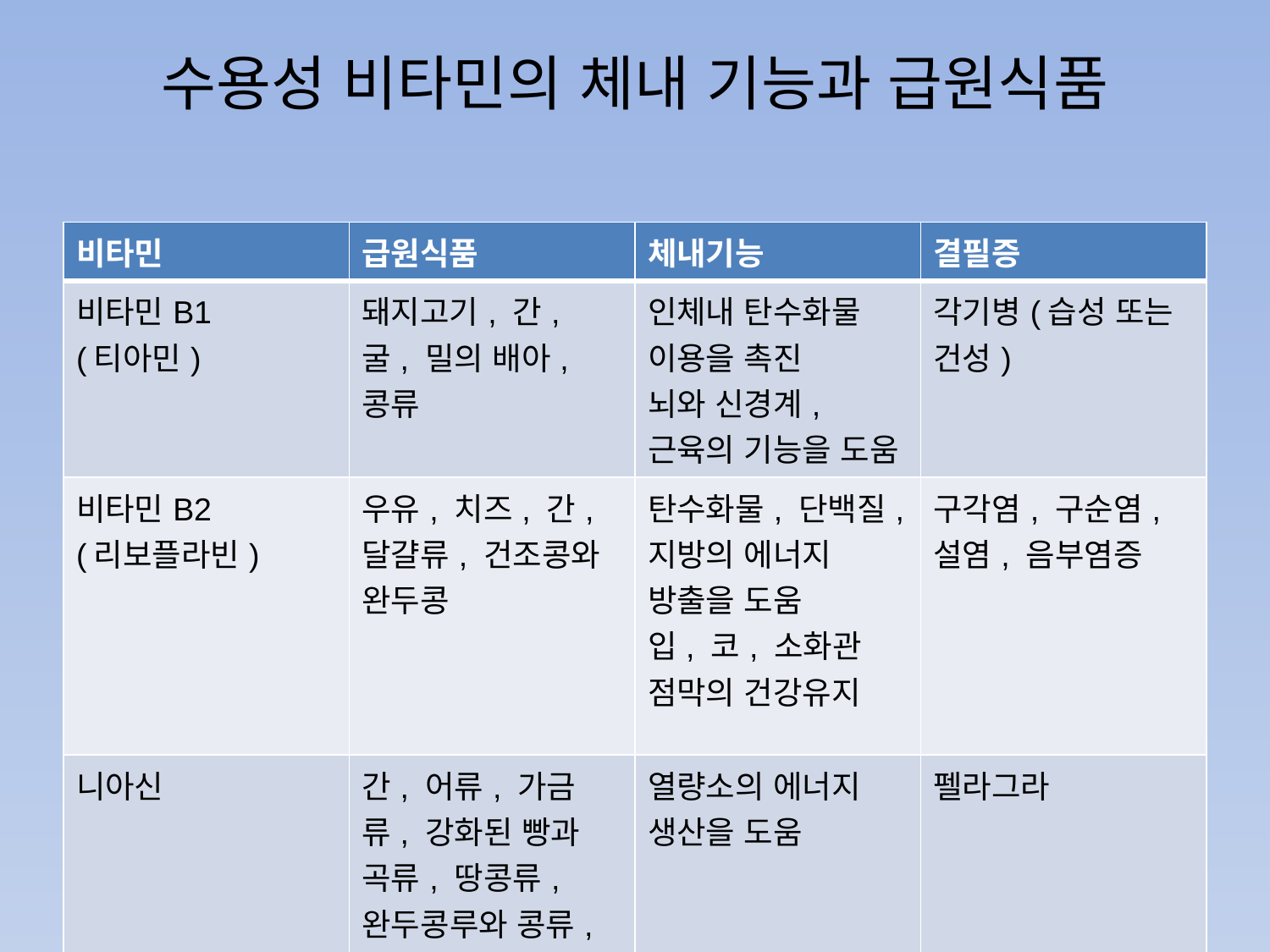

# 수용성 비타민의 체내 기능과 급원식품
| 비타민 | 급원식품 | 체내기능 | 결필증 |
| --- | --- | --- | --- |
| 비타민B1 (티아민) | 돼지고기, 간, 굴, 밀의 배아, 콩류 | 인체내 탄수화물 이용을 촉진 뇌와 신경계, 근육의 기능을 도움 | 각기병(습성 또는 건성) |
| 비타민B2 (리보플라빈) | 우유, 치즈, 간, 달걀류, 건조콩와 완두콩 | 탄수화물, 단백질, 지방의 에너지 방출을 도움 입, 코, 소화관 점막의 건강유지 | 구각염, 구순염, 설염, 음부염증 |
| 니아신 | 간, 어류, 가금류, 강화된 빵과 곡류, 땅콩류, 완두콩루와 콩류, 달걀류 | 열량소의 에너지 생산을 도움 | 펠라그라 |
| 비타민B6 (피리독신) | 육류, 어류, 간, 알골류와 빵, 밀의 배아, 오트밀, 감자류 | 단백질과 지방의 체내 이용을 도움 적혈구의 형성을 도움 |  |
| 비타민B12 (코발라민) | 육류, 어류, 굴, 간, 신장 | 적혈구의 형성, 신경을 건강하게 유지, DNA유전물질 형성에 필요 |  |
| 판토테산 | 간, 신장등 내장육, 달걀류, 알곡류와 빵 | 단백질, 탄수화물, 지방의 체내이용을 도움, 호르몬의 생성에 관여 | 악성빌혈 |
| 비오틴 | 달걀 노른자, 간, 신장, 버섯류 | 지방산의 합성에 관여 탄수화물로부터의 에너지 방출을 도움 |  |
| 엽산 | 간, 신장 달걀룰, 진한 녹색잎 야채류 콩류밀의 배아 | 적혈구 생성을 도움 유전물질 형성을 도움 |  |
| 비타민C (아스코르브산) | 감귤류 : 오렌지, 자몽, 금귤,레몬 | 칼슘이 뼈와 치아를 만들고 건강하게 유지하도록 도움 혈관을 튼튼히 유지, 콜라겐 형성에 관여 면역기능을 높임 | 괴혈병 |